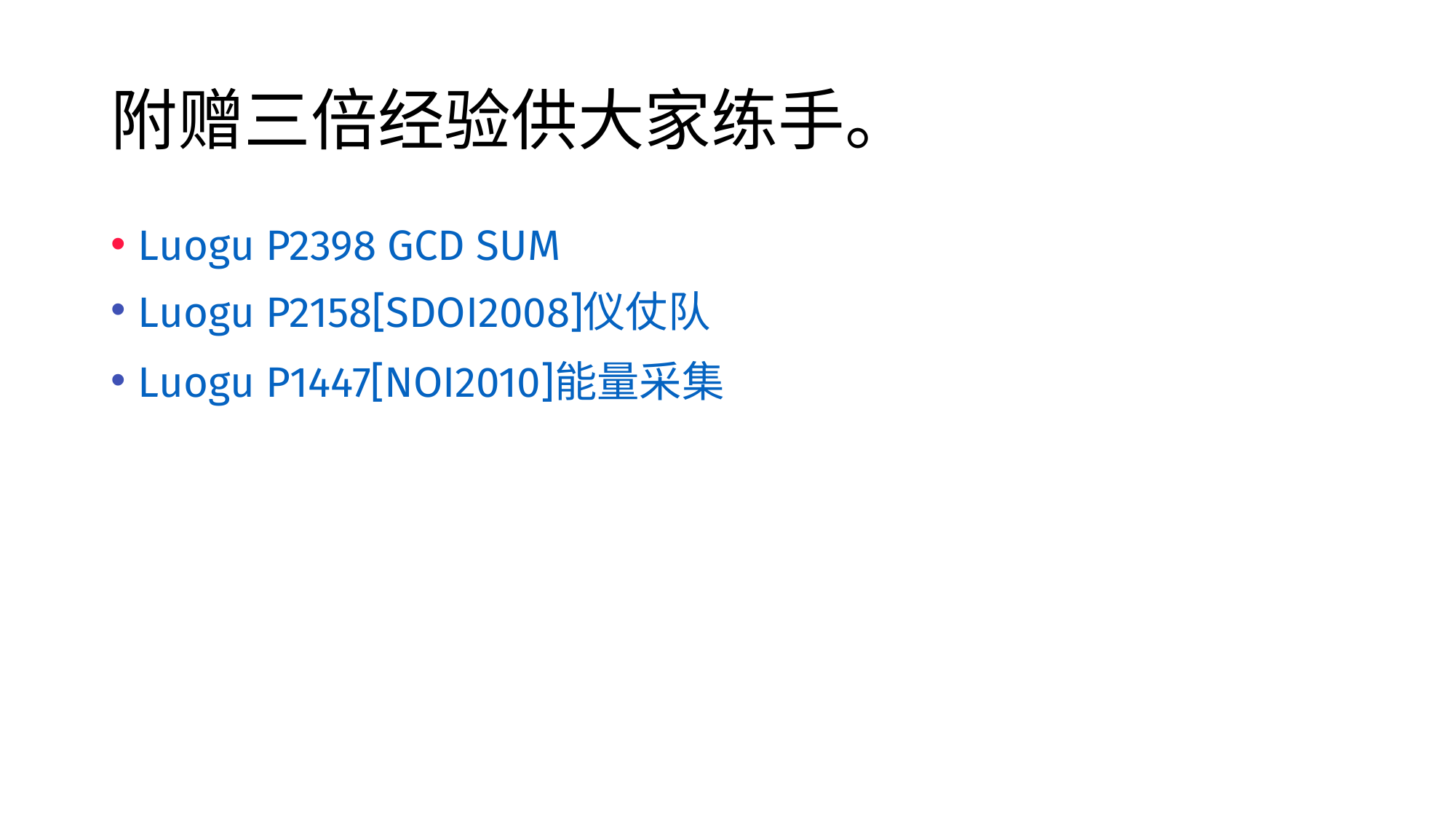

# 附赠三倍经验供大家练手。
Luogu P2398 GCD SUM
Luogu P2158[SDOI2008]仪仗队
Luogu P1447[NOI2010]能量采集